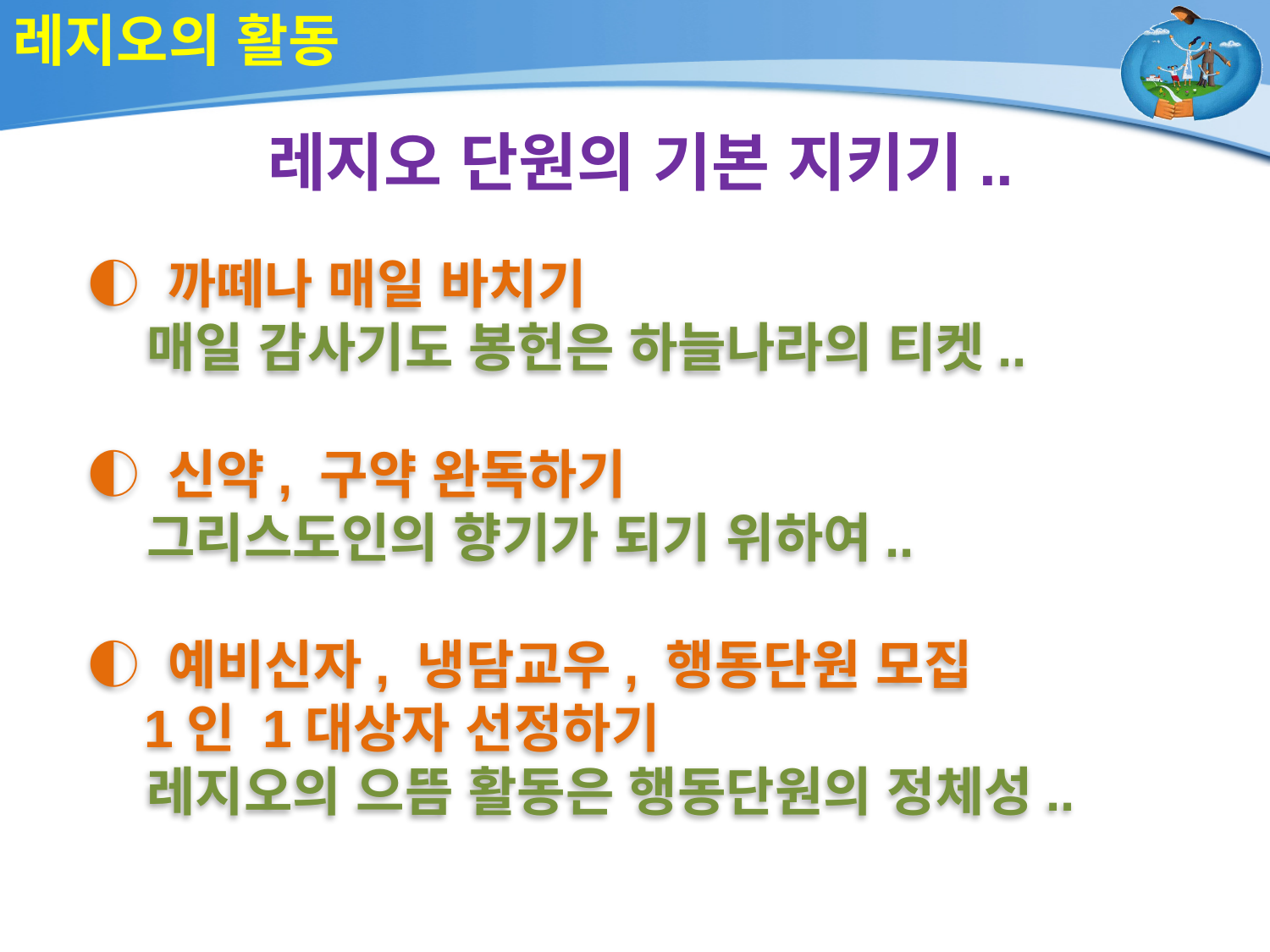

# 레지오의 활동
레지오 단원의 기본 지키기..
◐ 까떼나 매일 바치기
    매일 감사기도 봉헌은 하늘나라의 티켓..

◐ 신약, 구약 완독하기
    그리스도인의 향기가 되기 위하여..

◐ 예비신자, 냉담교우, 행동단원 모집
   1인 1대상자 선정하기
    레지오의 으뜸 활동은 행동단원의 정체성..